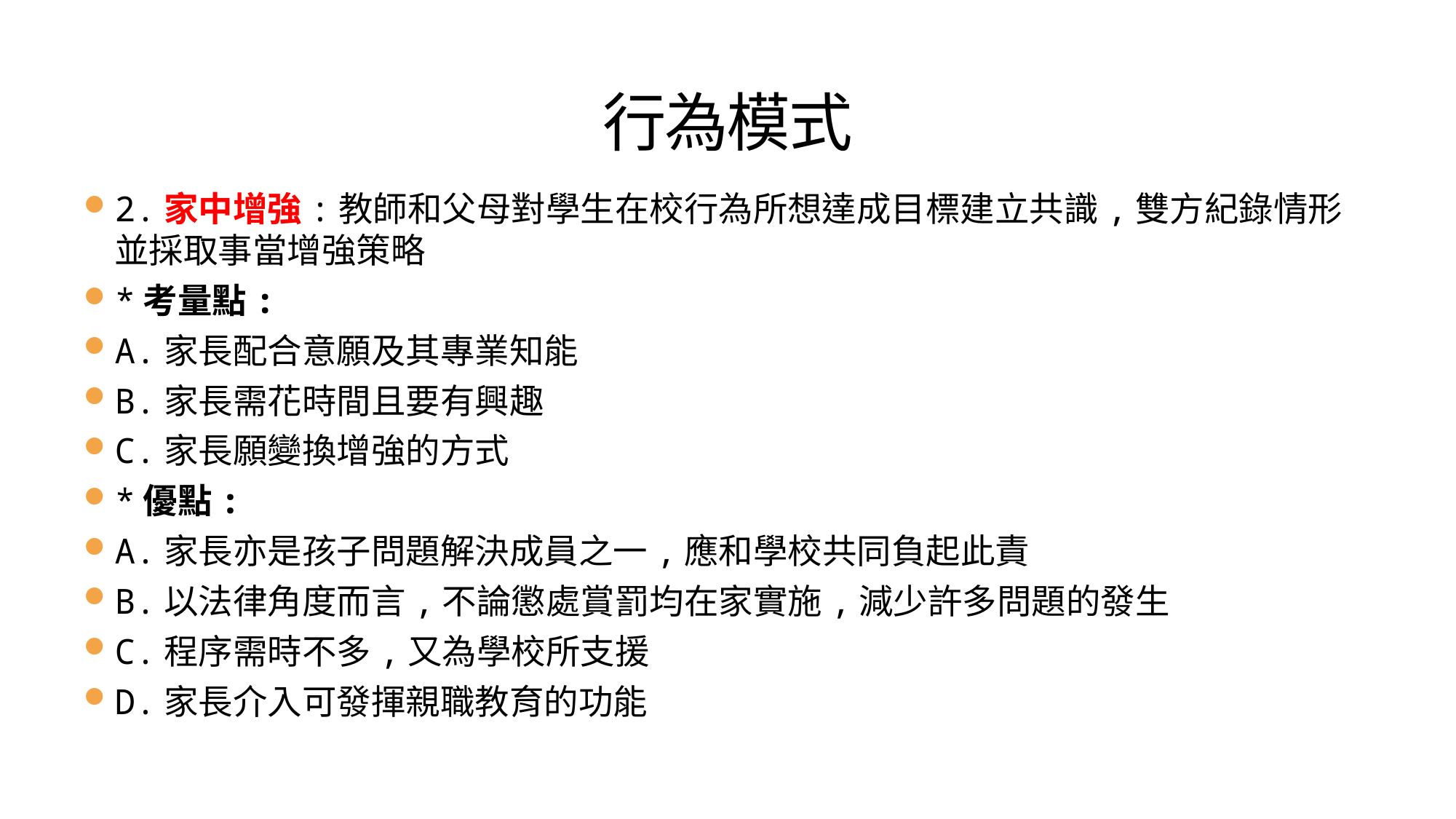

# 行為模式
2.家中增強:教師和父母對學生在校行為所想達成目標建立共識,雙方紀錄情形並採取事當增強策略
*考量點:
A.家長配合意願及其專業知能
B.家長需花時間且要有興趣
C.家長願變換增強的方式
*優點:
A.家長亦是孩子問題解決成員之一,應和學校共同負起此責
B.以法律角度而言,不論懲處賞罰均在家實施,減少許多問題的發生
C.程序需時不多,又為學校所支援
D.家長介入可發揮親職教育的功能